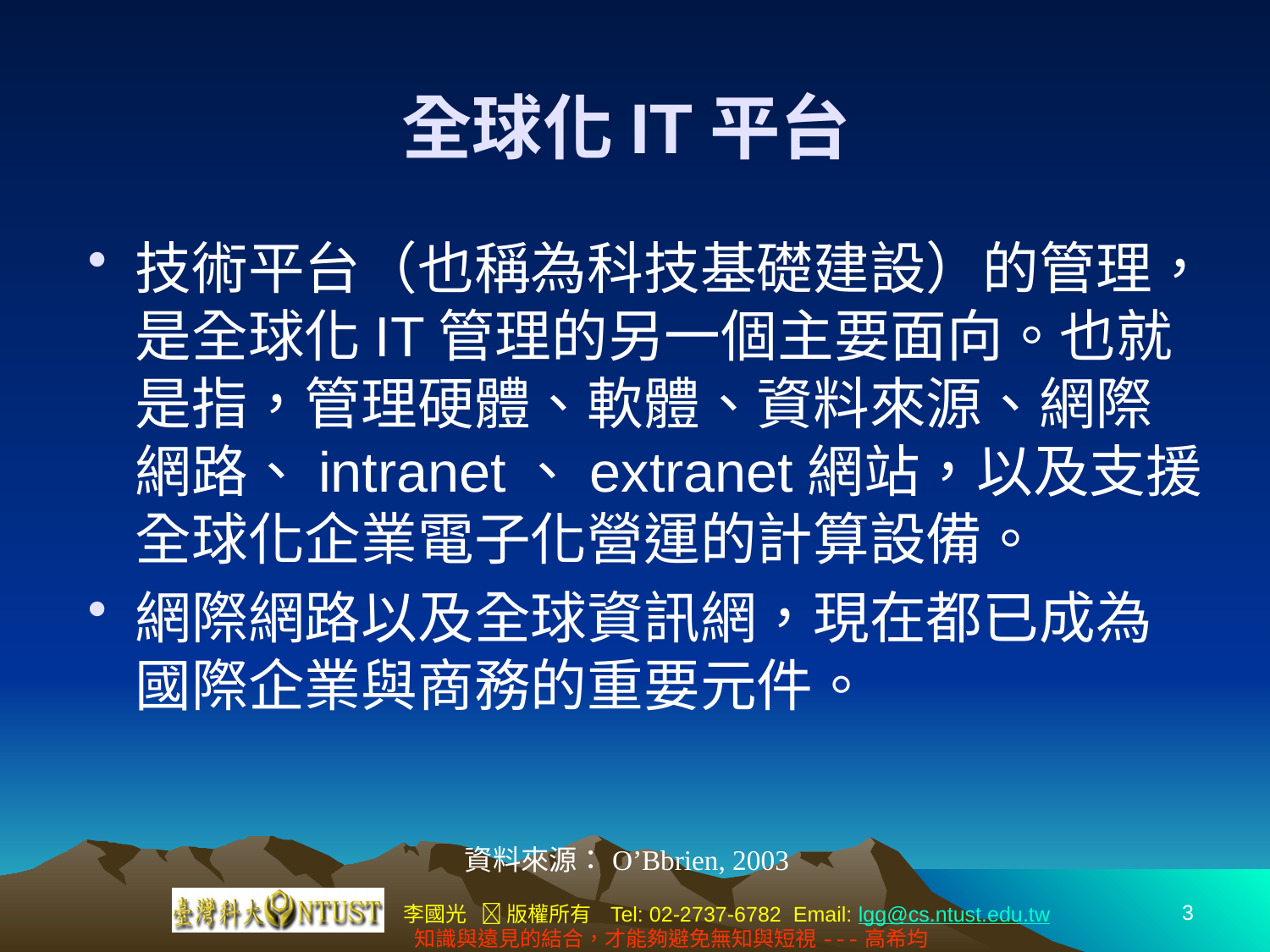

# 全球化IT平台
技術平台（也稱為科技基礎建設）的管理，是全球化IT管理的另一個主要面向。也就是指，管理硬體、軟體、資料來源、網際網路、intranet、extranet網站，以及支援全球化企業電子化營運的計算設備。
網際網路以及全球資訊網，現在都已成為國際企業與商務的重要元件。
資料來源：O’Bbrien, 2003
3